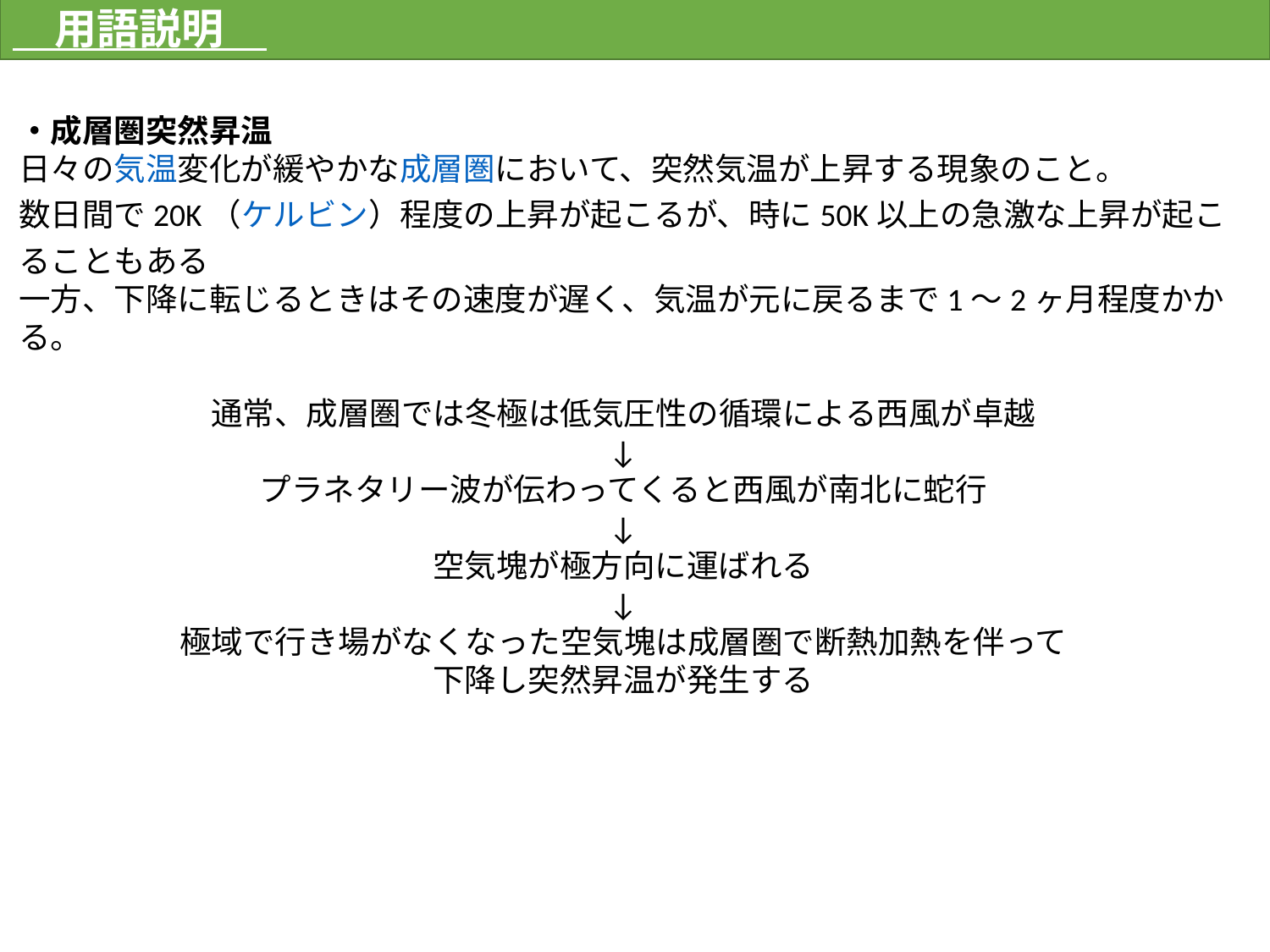

用語説明
・成層圏突然昇温
日々の気温変化が緩やかな成層圏において、突然気温が上昇する現象のこと。
数日間で20K（ケルビン）程度の上昇が起こるが、時に50K以上の急激な上昇が起こることもある
一方、下降に転じるときはその速度が遅く、気温が元に戻るまで1〜2ヶ月程度かかる。
通常、成層圏では冬極は低気圧性の循環による西風が卓越
↓
プラネタリー波が伝わってくると西風が南北に蛇行
↓
空気塊が極方向に運ばれる
↓
極域で行き場がなくなった空気塊は成層圏で断熱加熱を伴って
下降し突然昇温が発生する